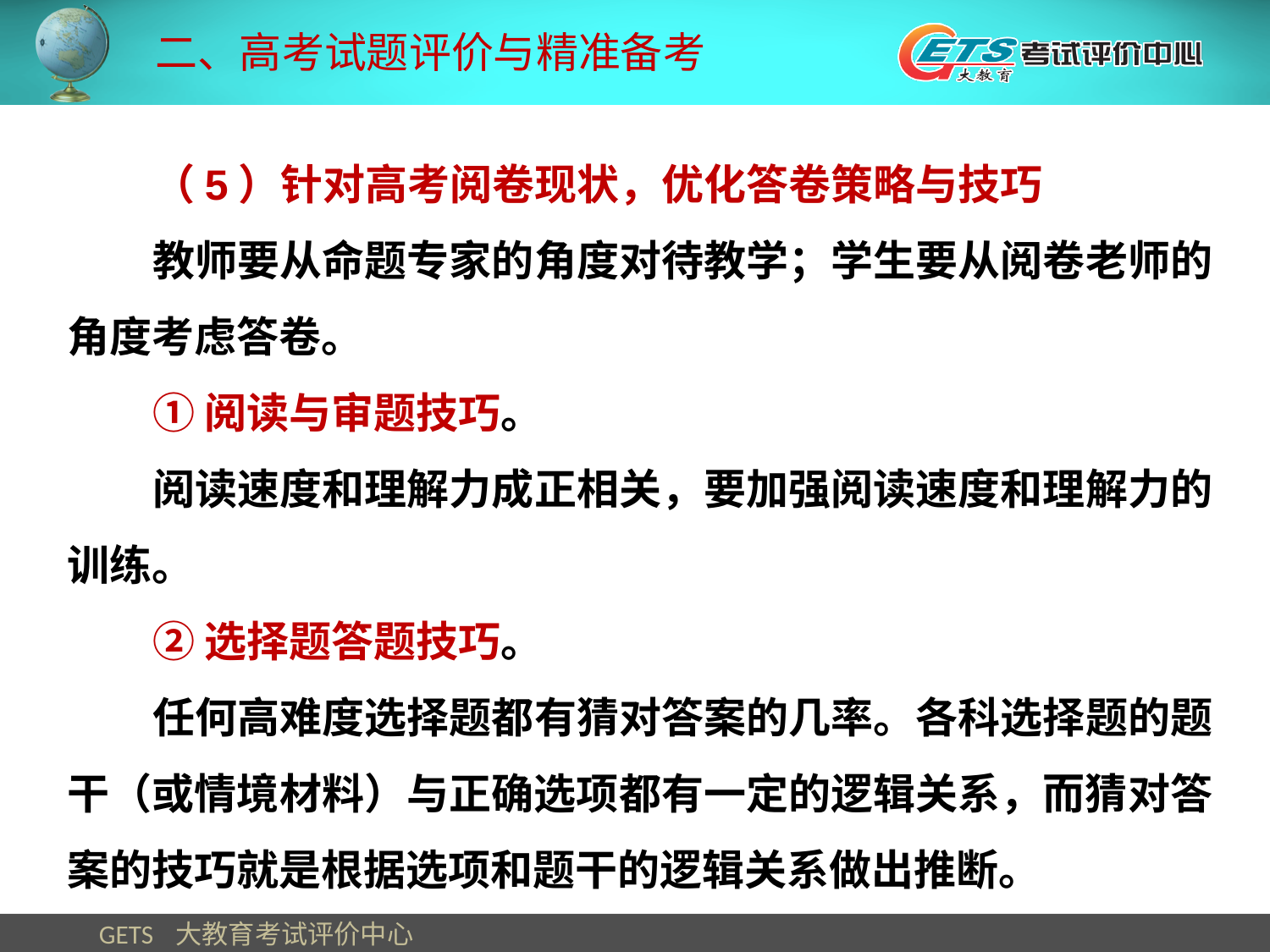

二、高考试题评价与精准备考
（5）针对高考阅卷现状，优化答卷策略与技巧
教师要从命题专家的角度对待教学；学生要从阅卷老师的角度考虑答卷。
①阅读与审题技巧。
阅读速度和理解力成正相关，要加强阅读速度和理解力的训练。
②选择题答题技巧。
任何高难度选择题都有猜对答案的几率。各科选择题的题干（或情境材料）与正确选项都有一定的逻辑关系，而猜对答案的技巧就是根据选项和题干的逻辑关系做出推断。